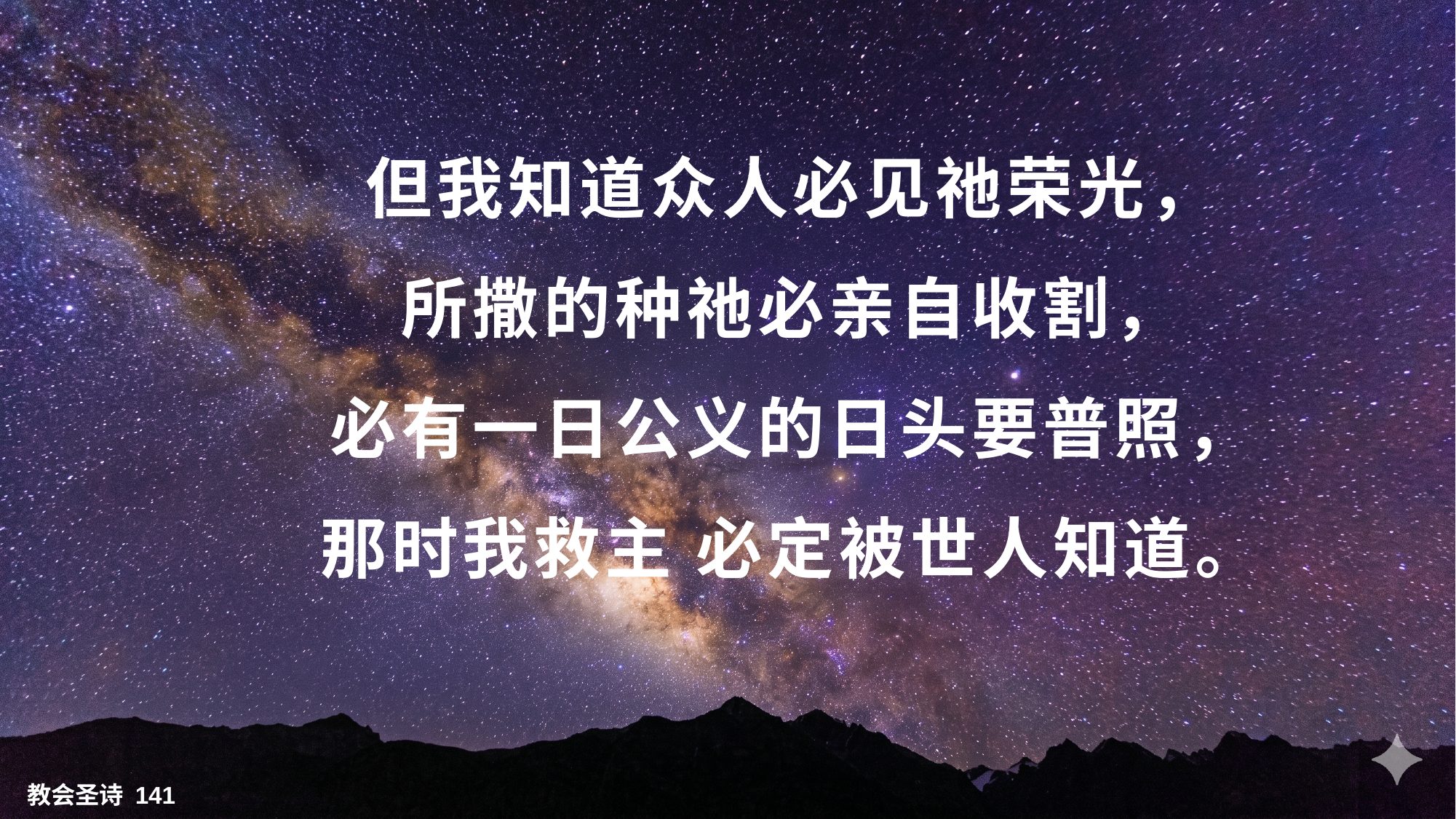

但我知道众人必见祂荣光，
所撒的种祂必亲自收割，
必有一日公义的日头要普照，
那时我救主 必定被世人知道。
教会圣诗 141